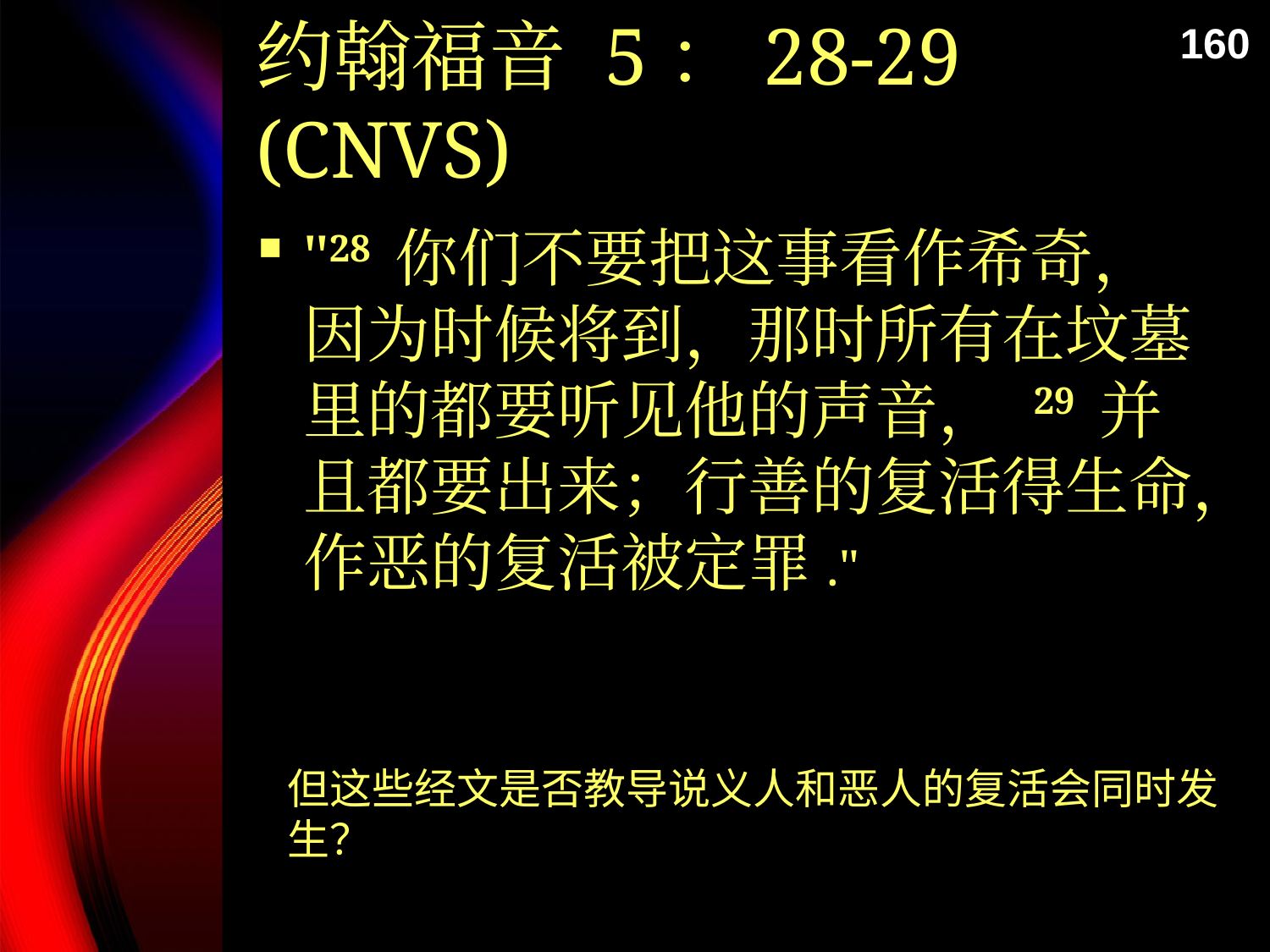

160
# 约翰福音 5：28-29 (CNVS)
"28 你们不要把这事看作希奇，因为时候将到，那时所有在坟墓里的都要听见他的声音， 29 并且都要出来；行善的复活得生命，作恶的复活被定罪."
但这些经文是否教导说义人和恶人的复活会同时发生？